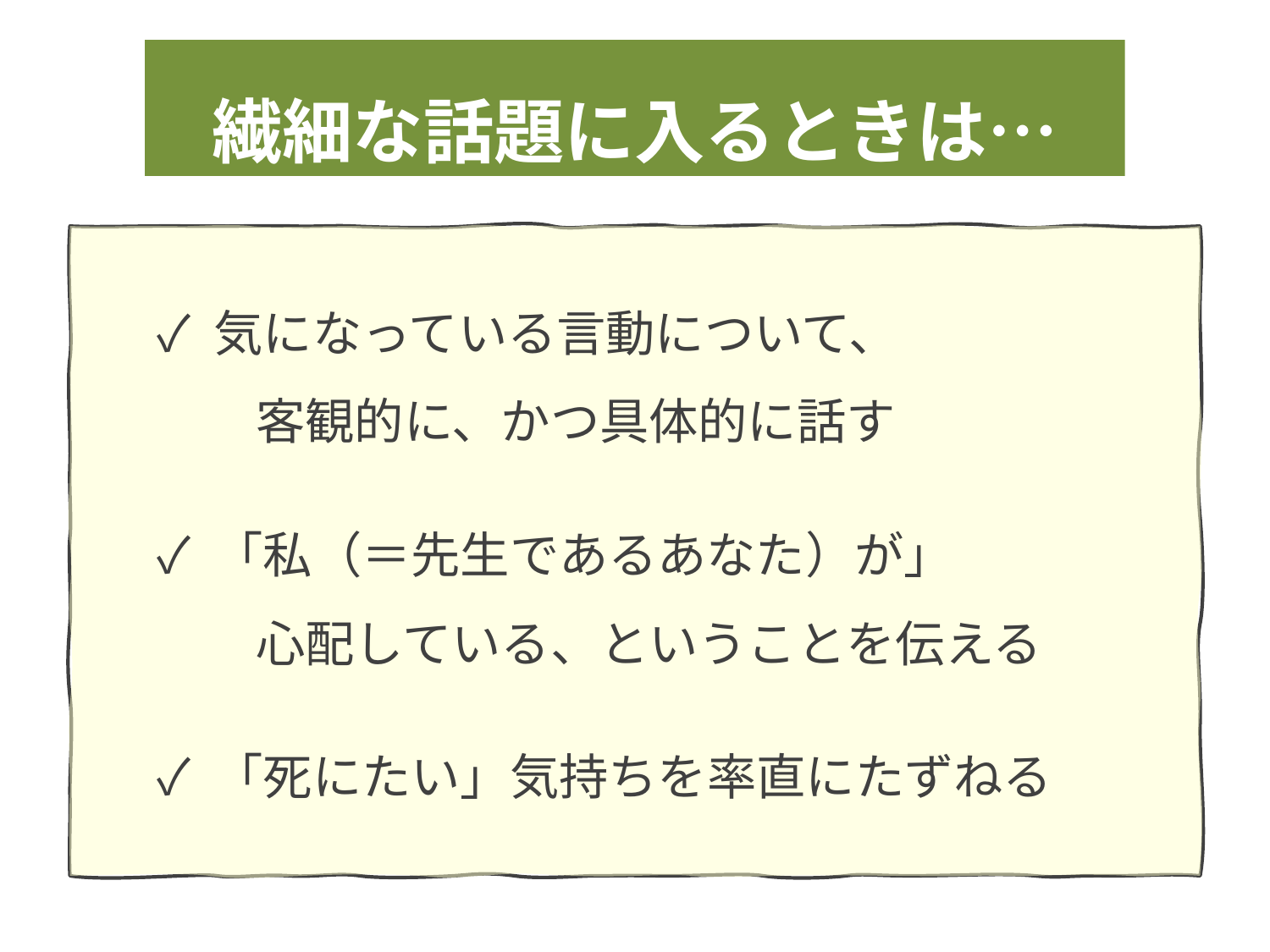

繊細な話題に入るときは…

✓ 気になっている言動について、
　　客観的に、かつ具体的に話す

✓ 「私（＝先生であるあなた）が」
　　心配している、ということを伝える

✓ 「死にたい」気持ちを率直にたずねる